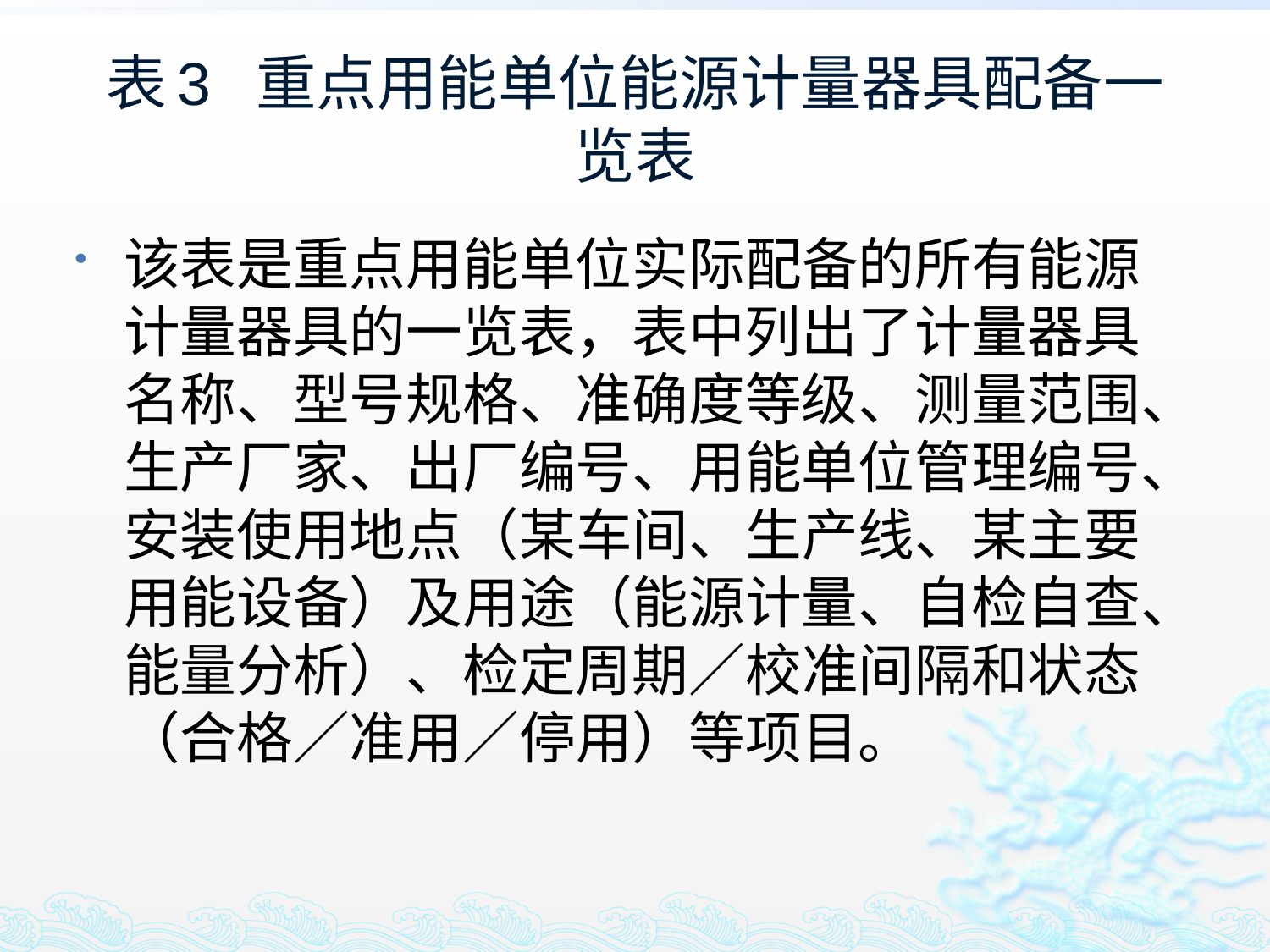

# 表3  重点用能单位能源计量器具配备一览表
该表是重点用能单位实际配备的所有能源计量器具的一览表，表中列出了计量器具名称、型号规格、准确度等级、测量范围、生产厂家、出厂编号、用能单位管理编号、安装使用地点（某车间、生产线、某主要用能设备）及用途（能源计量、自检自查、能量分析）、检定周期／校准间隔和状态（合格／准用／停用）等项目。